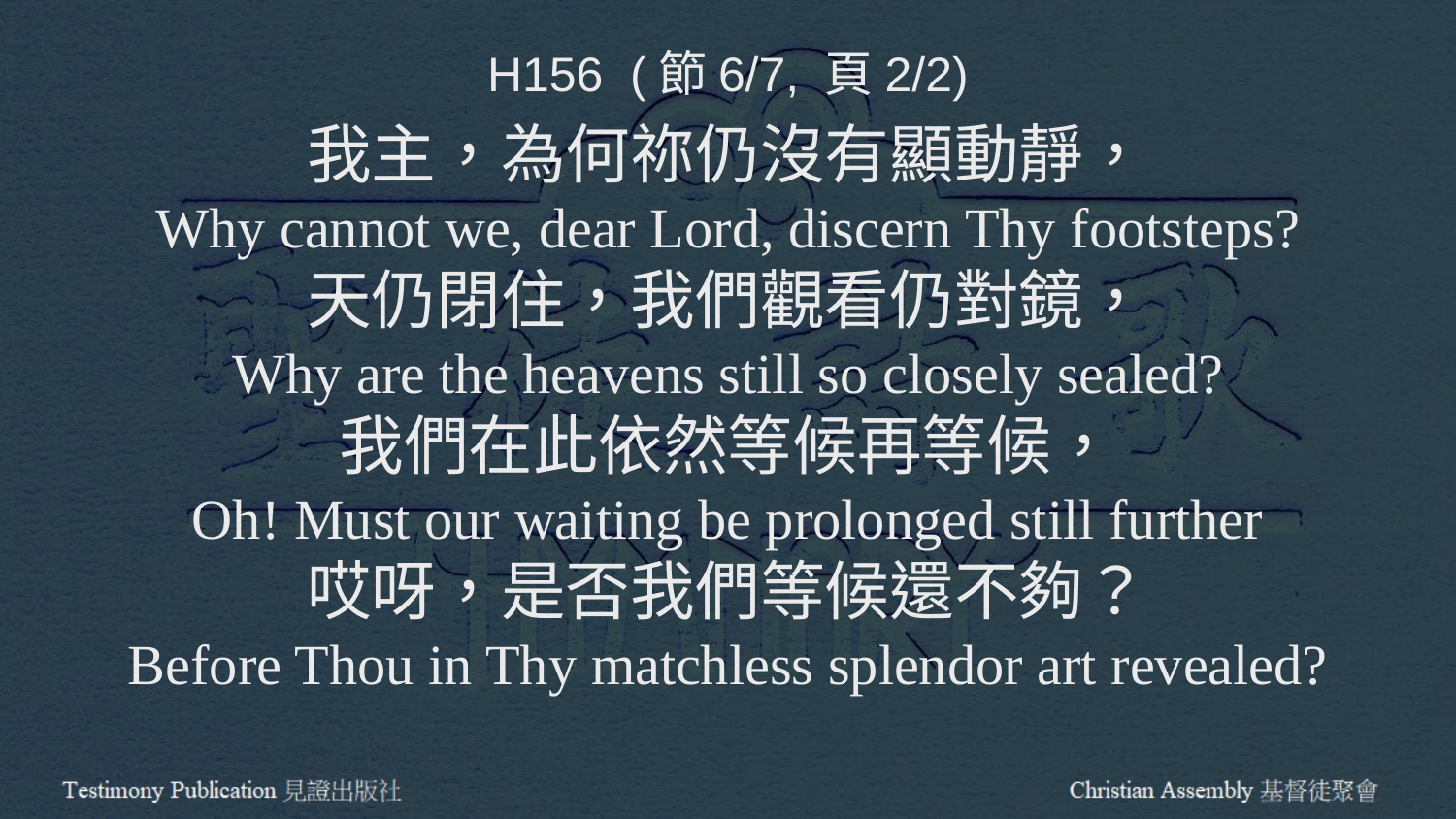

H156  (節6/7, 頁2/2)
我主，為何祢仍沒有顯動靜，
Why cannot we, dear Lord, discern Thy footsteps?
天仍閉住，我們觀看仍對鏡，
Why are the heavens still so closely sealed?
我們在此依然等候再等候，
Oh! Must our waiting be prolonged still further
哎呀，是否我們等候還不夠？
Before Thou in Thy matchless splendor art revealed?